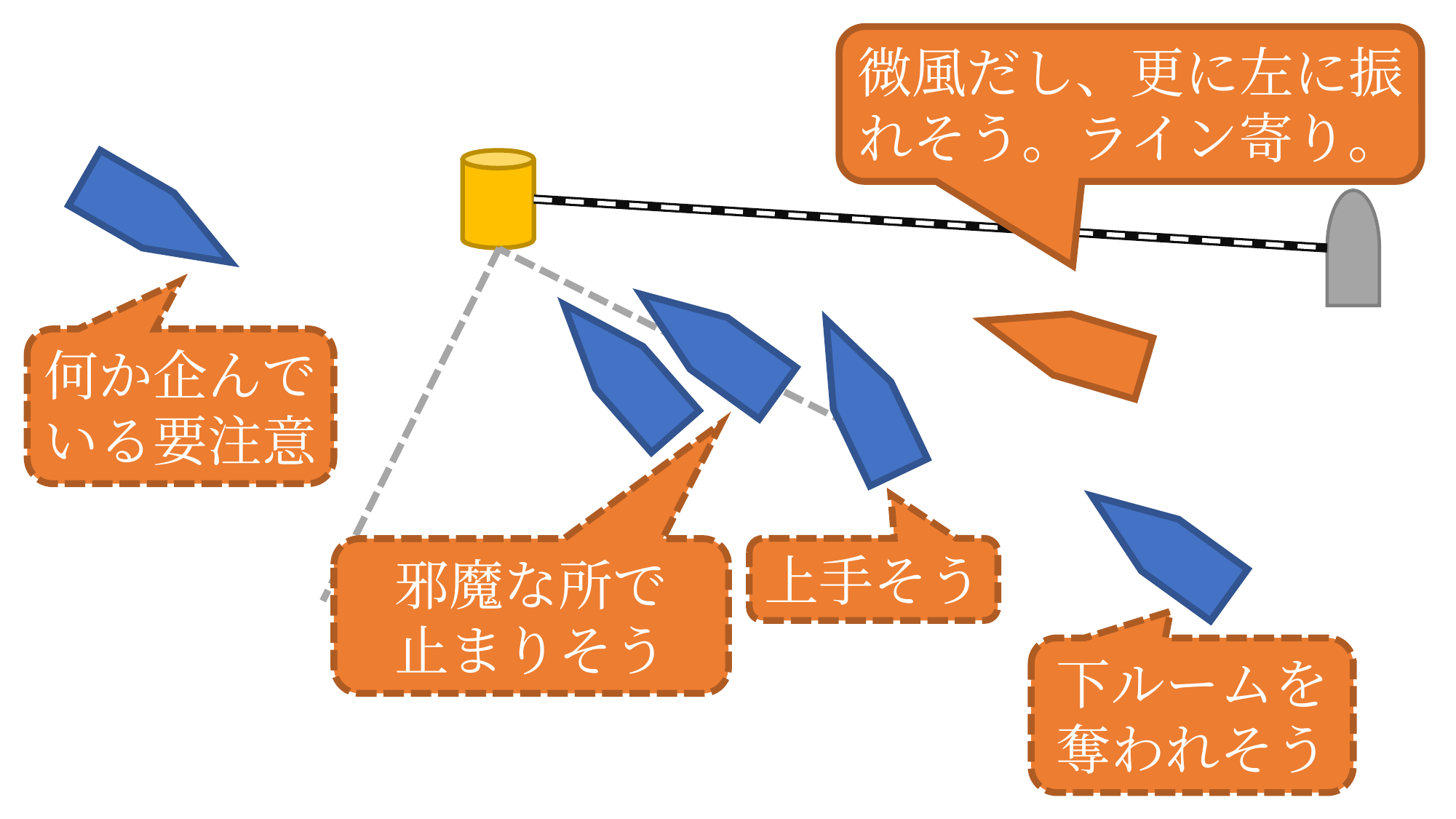

微風だし、更に左に振れそう。ライン寄り。

何か企んで
いる要注意

邪魔な所で
止まりそう
上手そう
下ルームを
奪われそう